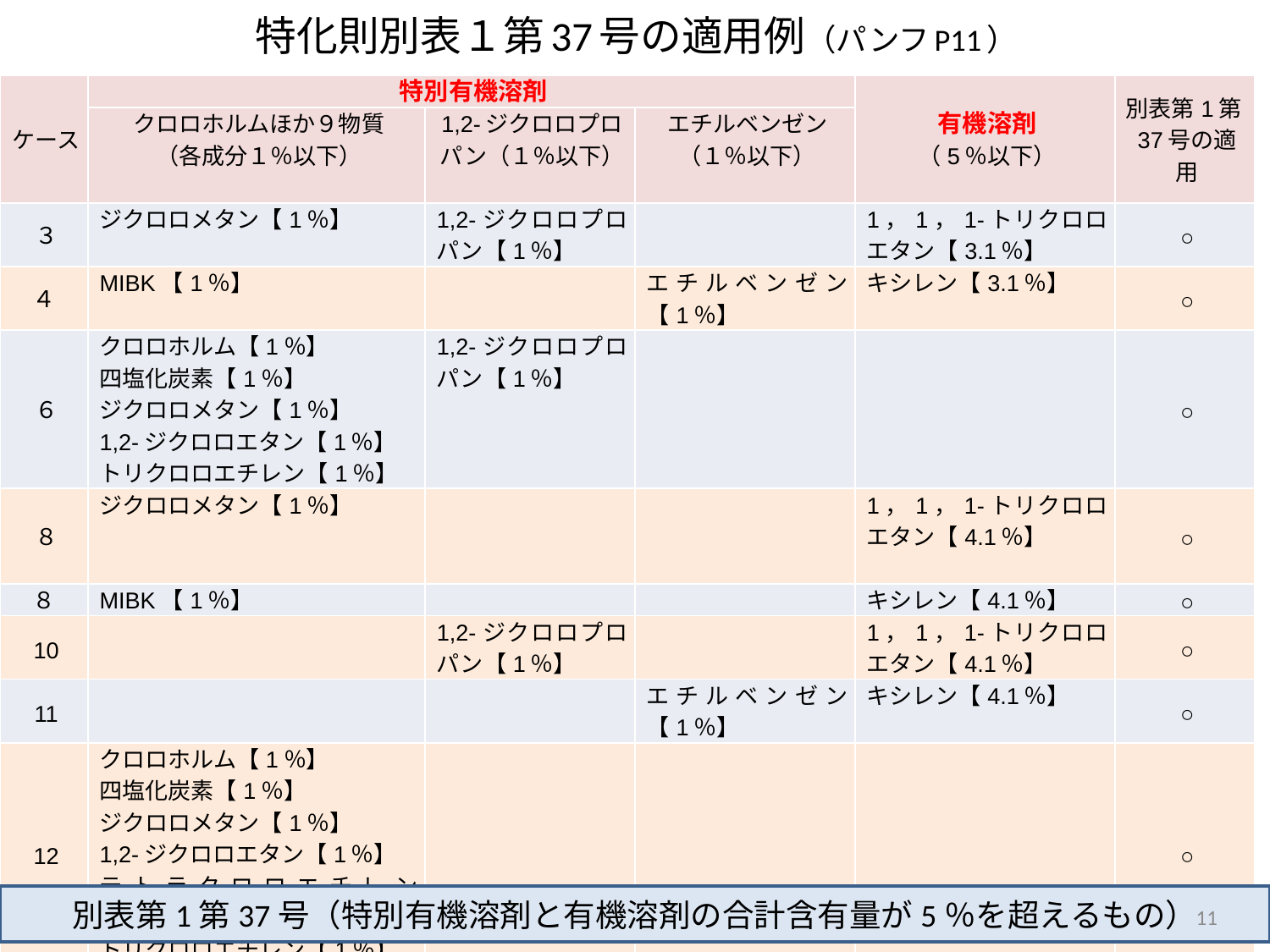

# 特化則別表１第37号の適用例（パンフP11）
| ケース | 特別有機溶剤 |  |  | 有機溶剤 （5％以下） | 別表第1第37号の適用 |
| --- | --- | --- | --- | --- | --- |
|  | クロロホルムほか９物質 （各成分１％以下） | 1,2-ジクロロプロパン（１％以下） | エチルベンゼン （１％以下） |  |  |
| ３ | ジクロロメタン【1％】 | 1,2-ジクロロプロパン【1％】 |  | 1，1，1-トリクロロエタン【3.1％】 | ○ |
| ４ | MIBK【1％】 |  | エチルベンゼン【1％】 | キシレン【3.1％】 | ○ |
| ６ | クロロホルム【1％】 四塩化炭素【1％】 ジクロロメタン【1％】 1,2-ジクロロエタン【1％】 トリクロロエチレン【1％】 | 1,2-ジクロロプロパン【1％】 |  |  | ○ |
| ８ | ジクロロメタン【1％】 |  |  | 1，1，1-トリクロロエタン【4.1％】 | ○ |
| ８ | MIBK【1％】 |  |  | キシレン【4.1％】 | ○ |
| 10 |  | 1,2-ジクロロプロパン【1％】 |  | 1，1，1-トリクロロエタン【4.1％】 | ○ |
| 11 |  |  | エチルベンゼン【1％】 | キシレン【4.1％】 | ○ |
| 12 | クロロホルム【1％】 四塩化炭素【1％】 ジクロロメタン【1％】 1,2-ジクロロエタン【1％】 テトラクロロエチレン【1％】 トリクロロエチレン【1％】 |  |  |  | ○ |
11
別表第1第37号（特別有機溶剤と有機溶剤の合計含有量が5％を超えるもの）
11